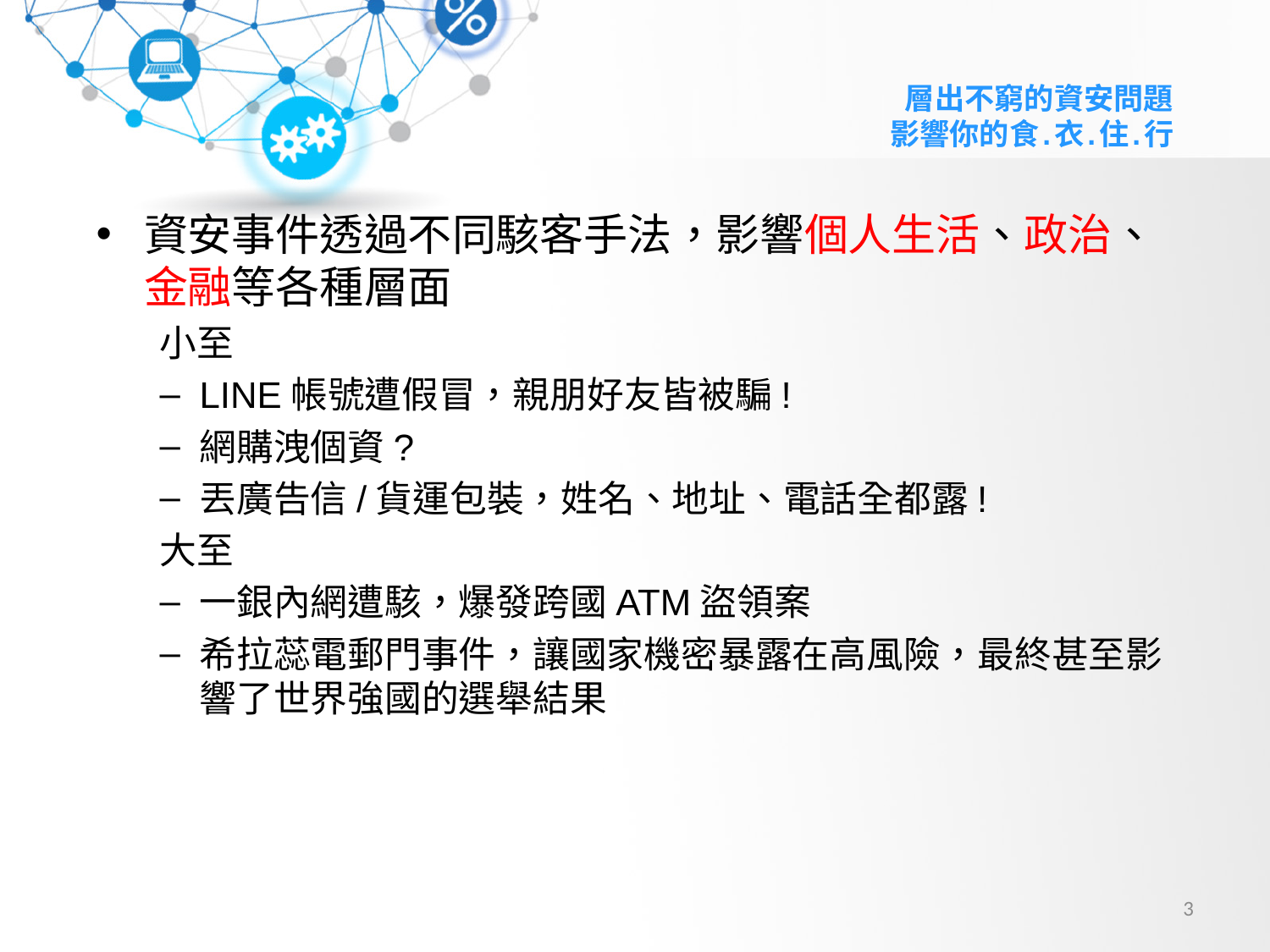

# 層出不窮的資安問題 影響你的食.衣.住.行
資安事件透過不同駭客手法，影響個人生活、政治、金融等各種層面
小至
LINE帳號遭假冒，親朋好友皆被騙!
網購洩個資?
丟廣告信/貨運包裝，姓名、地址、電話全都露!
大至
一銀內網遭駭，爆發跨國ATM盜領案
希拉蕊電郵門事件，讓國家機密暴露在高風險，最終甚至影響了世界強國的選舉結果

3